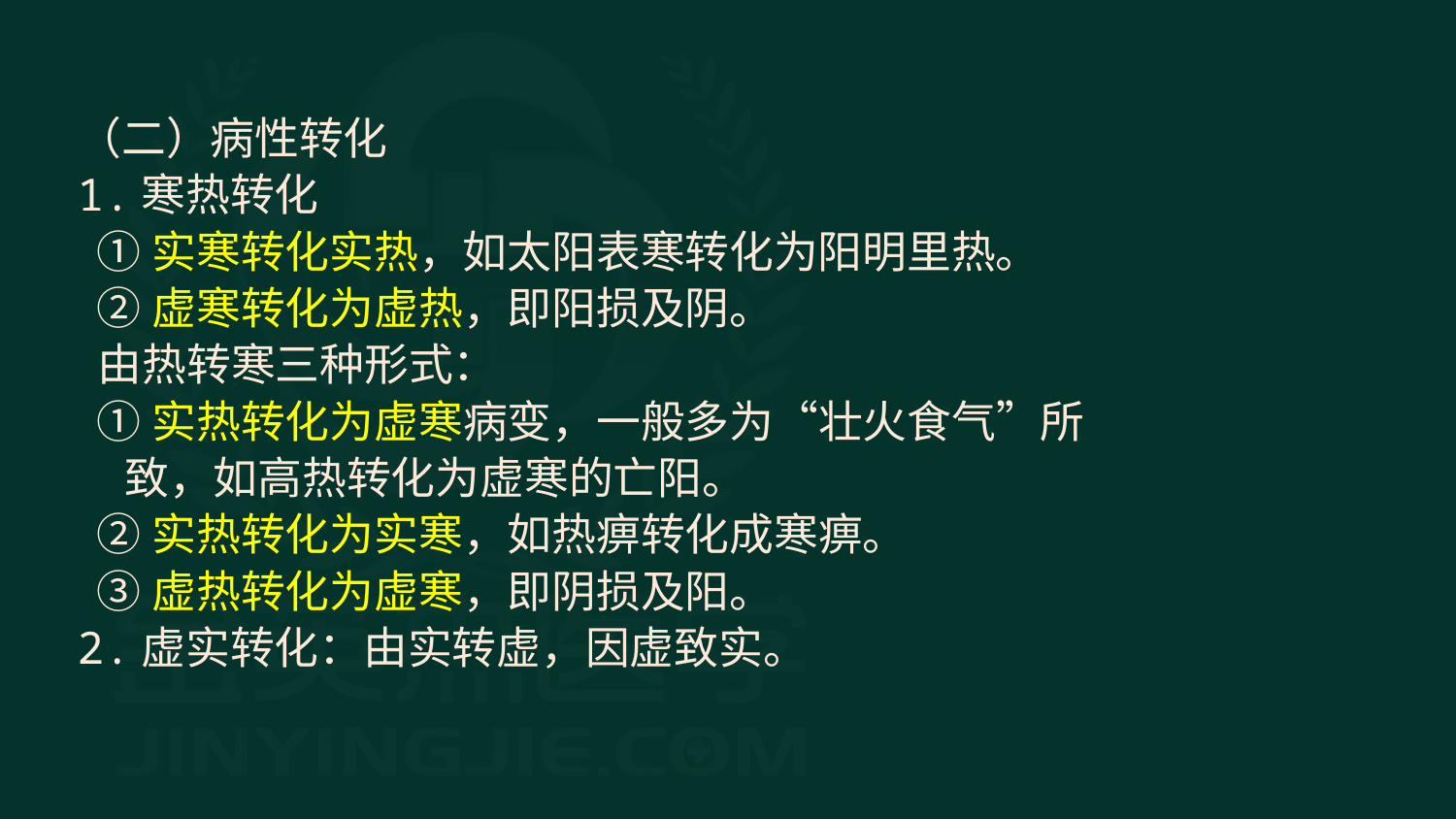

（二）病性转化
1.寒热转化
  ①实寒转化实热，如太阳表寒转化为阳明里热。
  ②虚寒转化为虚热，即阳损及阴。
 由热转寒三种形式：
  ①实热转化为虚寒病变，一般多为“壮火食气”所致，如高热转化为虚寒的亡阳。
  ②实热转化为实寒，如热痹转化成寒痹。
  ③虚热转化为虚寒，即阴损及阳。
2.虚实转化：由实转虚，因虚致实。